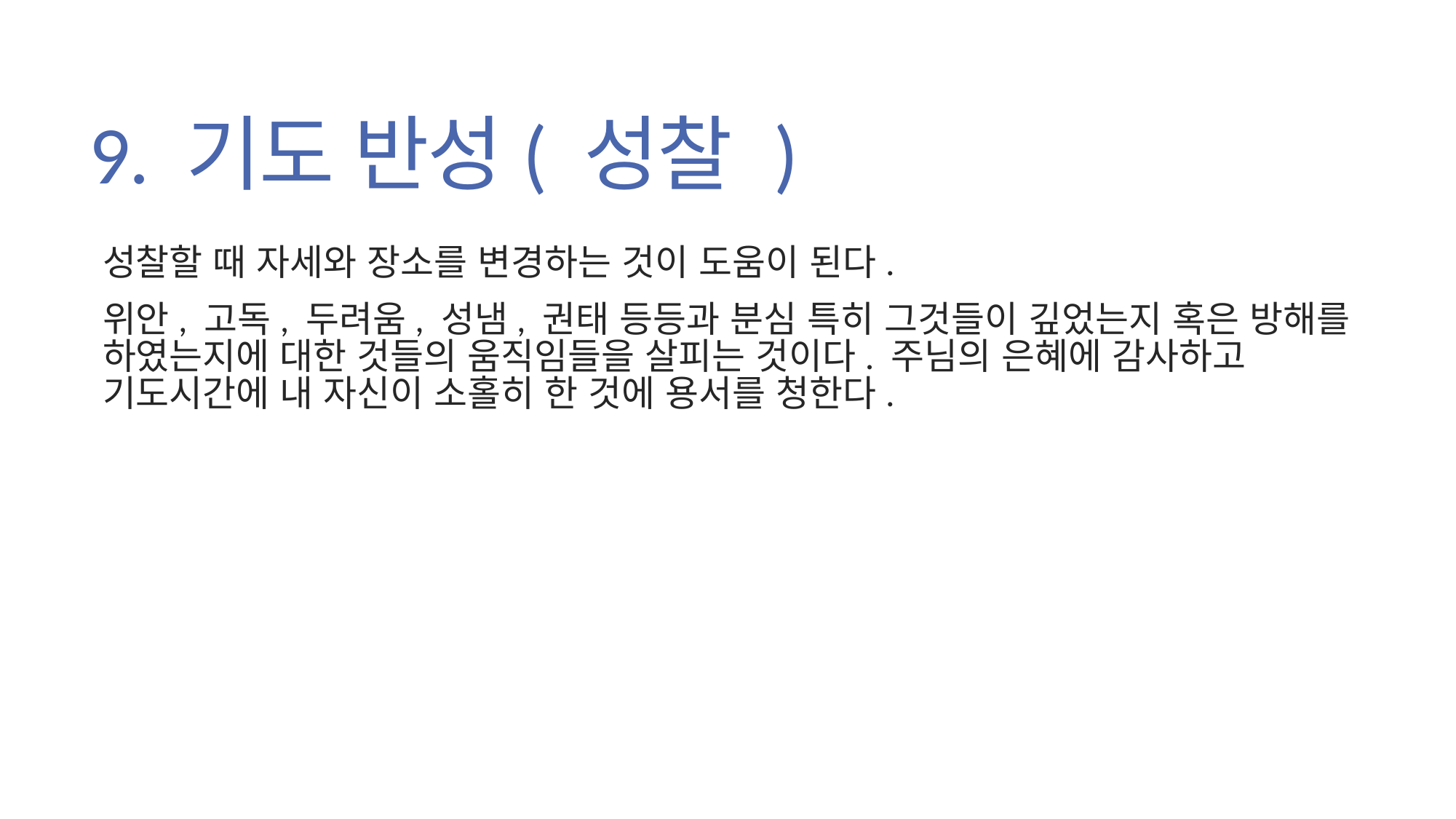

# 9. 기도 반성( 성찰 )
성찰할 때 자세와 장소를 변경하는 것이 도움이 된다.
위안, 고독, 두려움, 성냄, 권태 등등과 분심 특히 그것들이 깊었는지 혹은 방해를 하였는지에 대한 것들의 움직임들을 살피는 것이다. 주님의 은혜에 감사하고 기도시간에 내 자신이 소홀히 한 것에 용서를 청한다.